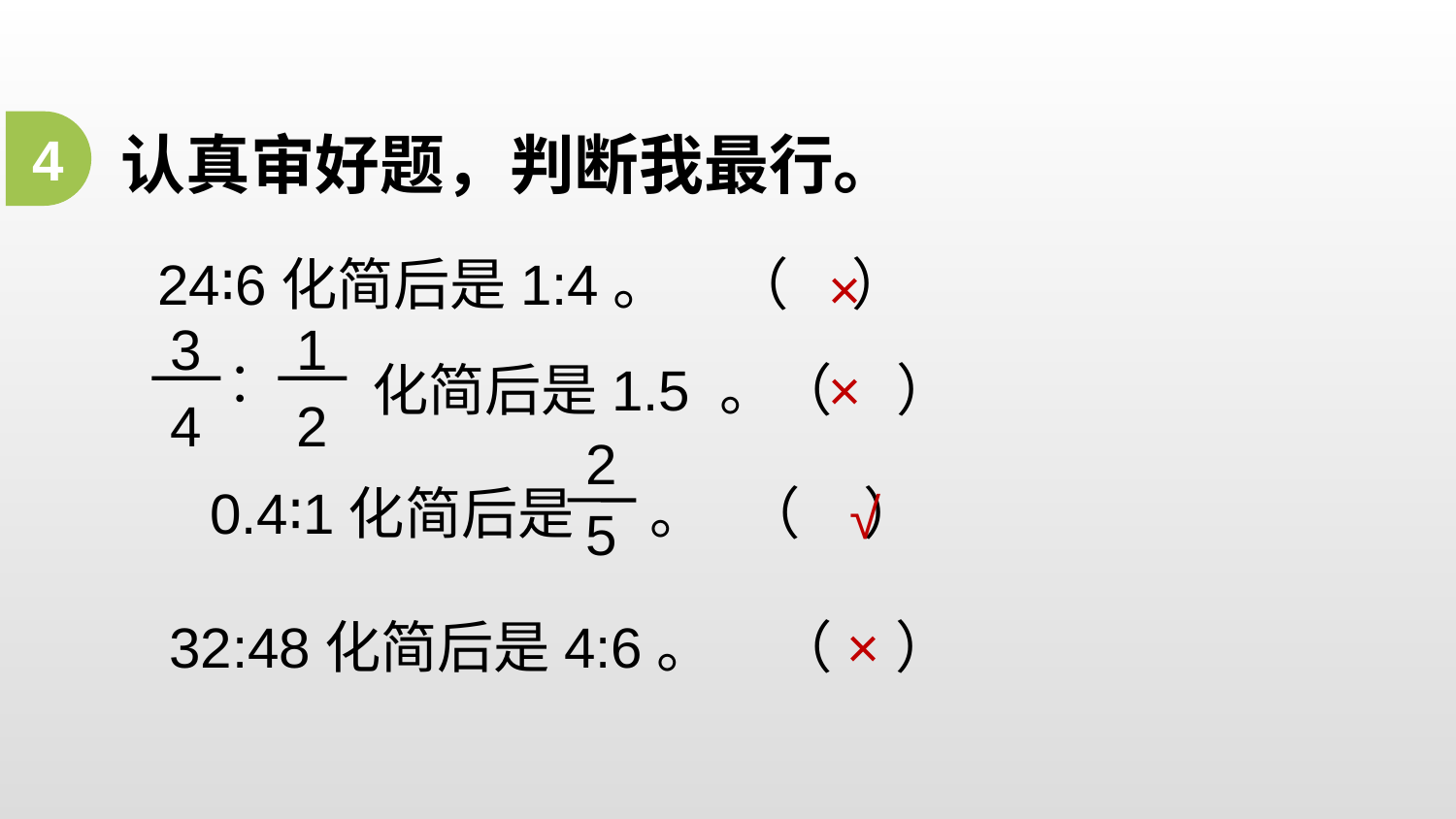

4
认真审好题，判断我最行。
24∶6化简后是1:4。     （     ）
×
3

4
1

2
︰

    化简后是1.5 。（     ）
×
2
5

0.4∶1化简后是      。   （     ）
√
32:48化简后是4:6。     （     ）
×